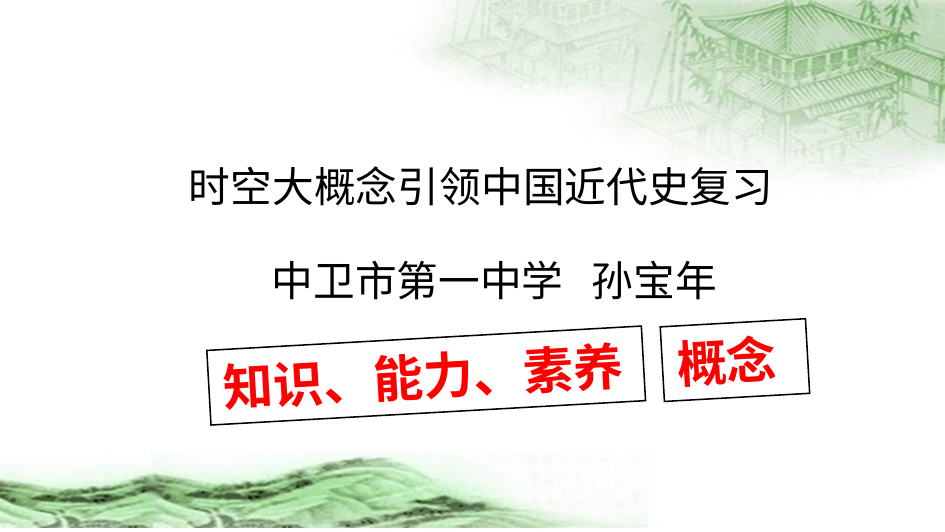

时空大概念引领中国近代史复习
中卫市第一中学   孙宝年
概念
知识、能力、素养